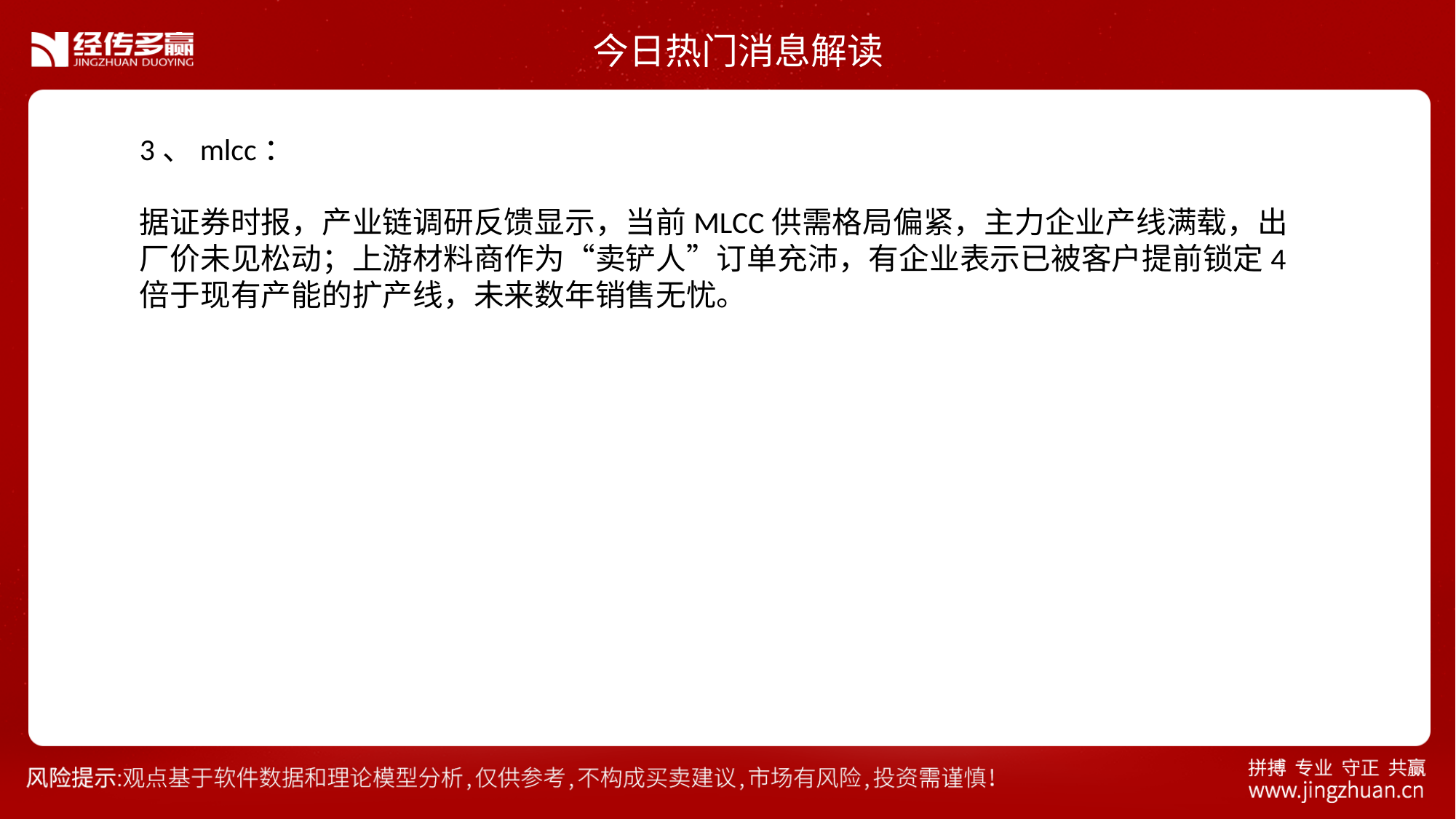

今日热门消息解读
3、mlcc：

据证券时报，产业链调研反馈显示，当前MLCC供需格局偏紧，主力企业产线满载，出厂价未见松动；上游材料商作为“卖铲人”订单充沛，有企业表示已被客户提前锁定4倍于现有产能的扩产线，未来数年销售无忧。